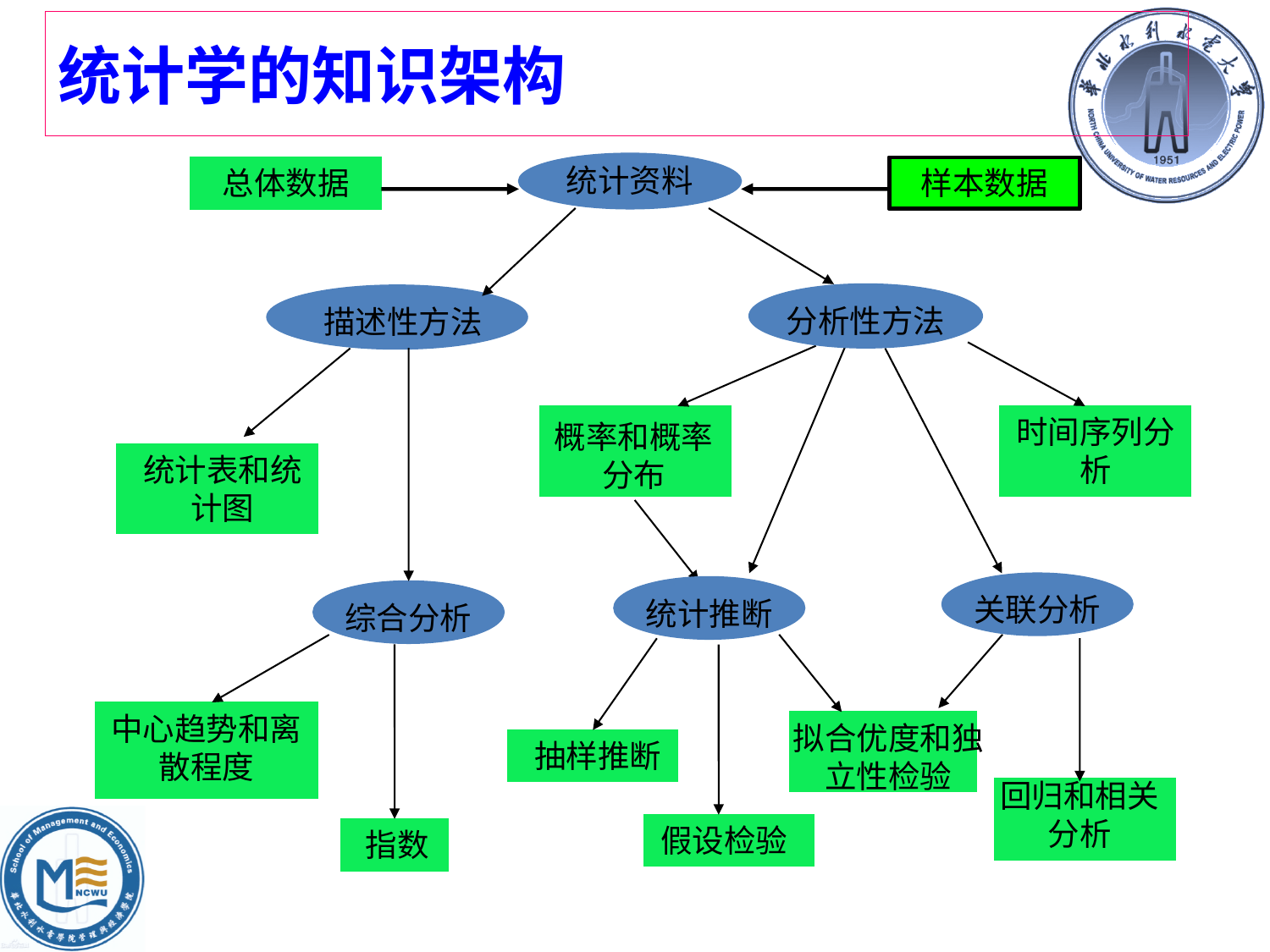

# 统计学的知识架构

统计资料

总体数据

样本数据

分析性方法

描述性方法

统计推断

时间序列分析

概率和概率分布

综合分析

统计表和统计图

关联分析

中心趋势和离散程度

拟合优度和独立性检验

回归和相关分析

抽样推断

指数

假设检验